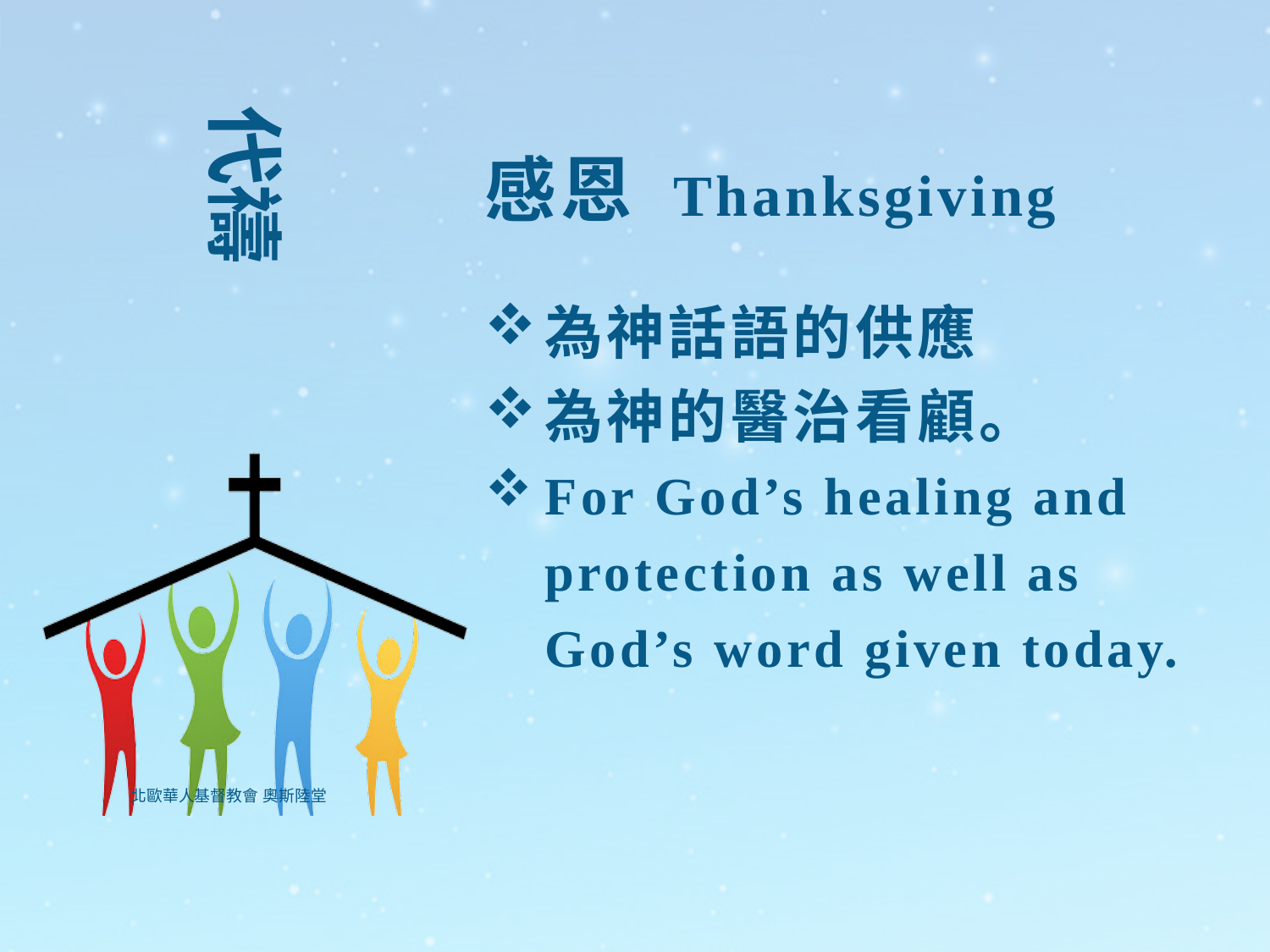

# 感恩 Thanksgiving
為神話語的供應
為神的醫治看顧。
For God’s healing and protection as well as God’s word given today.
北歐華人基督教會 奧斯陸堂